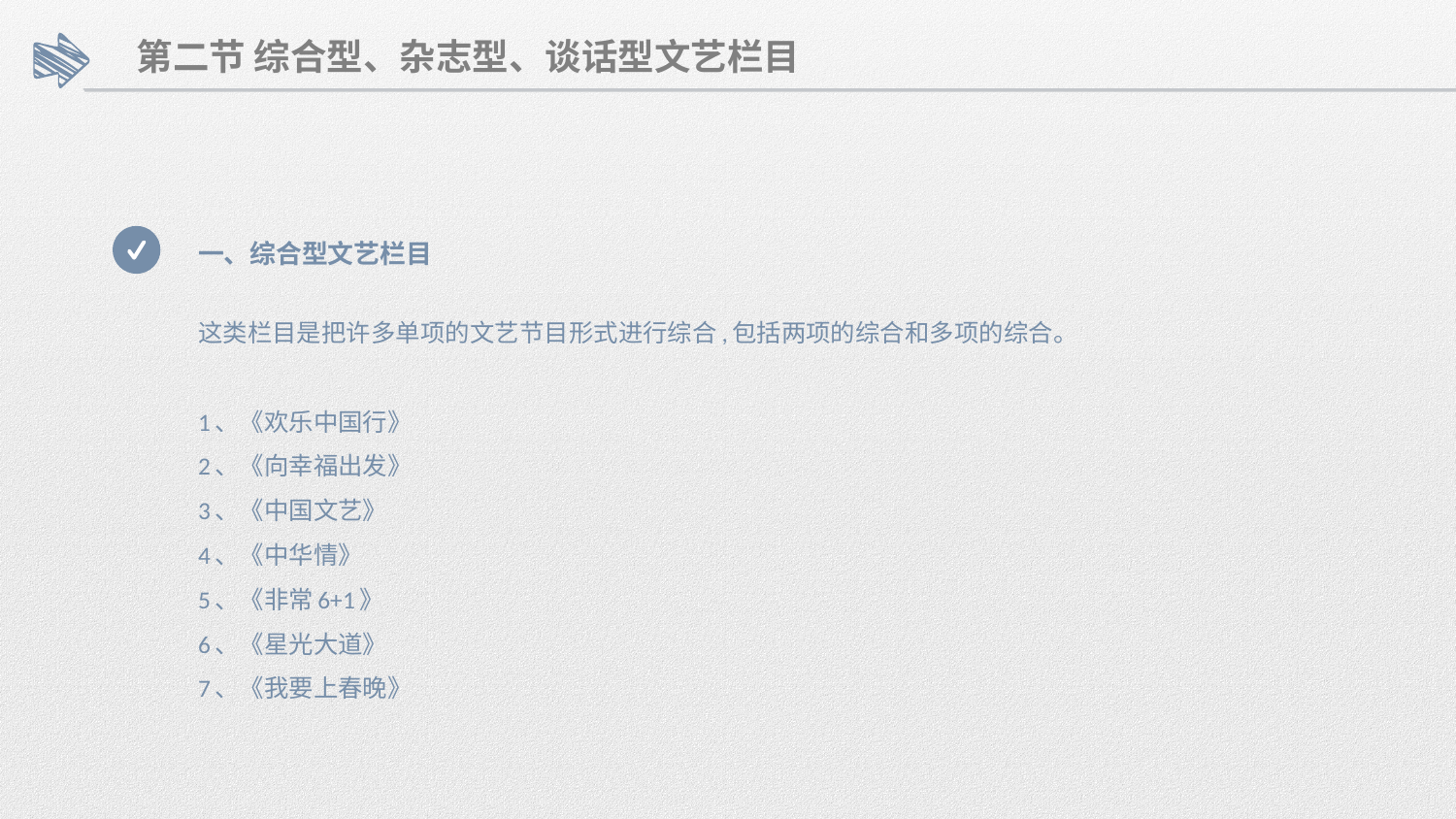

第二节 综合型、杂志型、谈话型文艺栏目

一、综合型文艺栏目

这类栏目是把许多单项的文艺节目形式进行综合,包括两项的综合和多项的综合。

1、《欢乐中国行》
2、《向幸福出发》
3、《中国文艺》
4、《中华情》
5、《非常6+1》
6、《星光大道》
7、《我要上春晚》